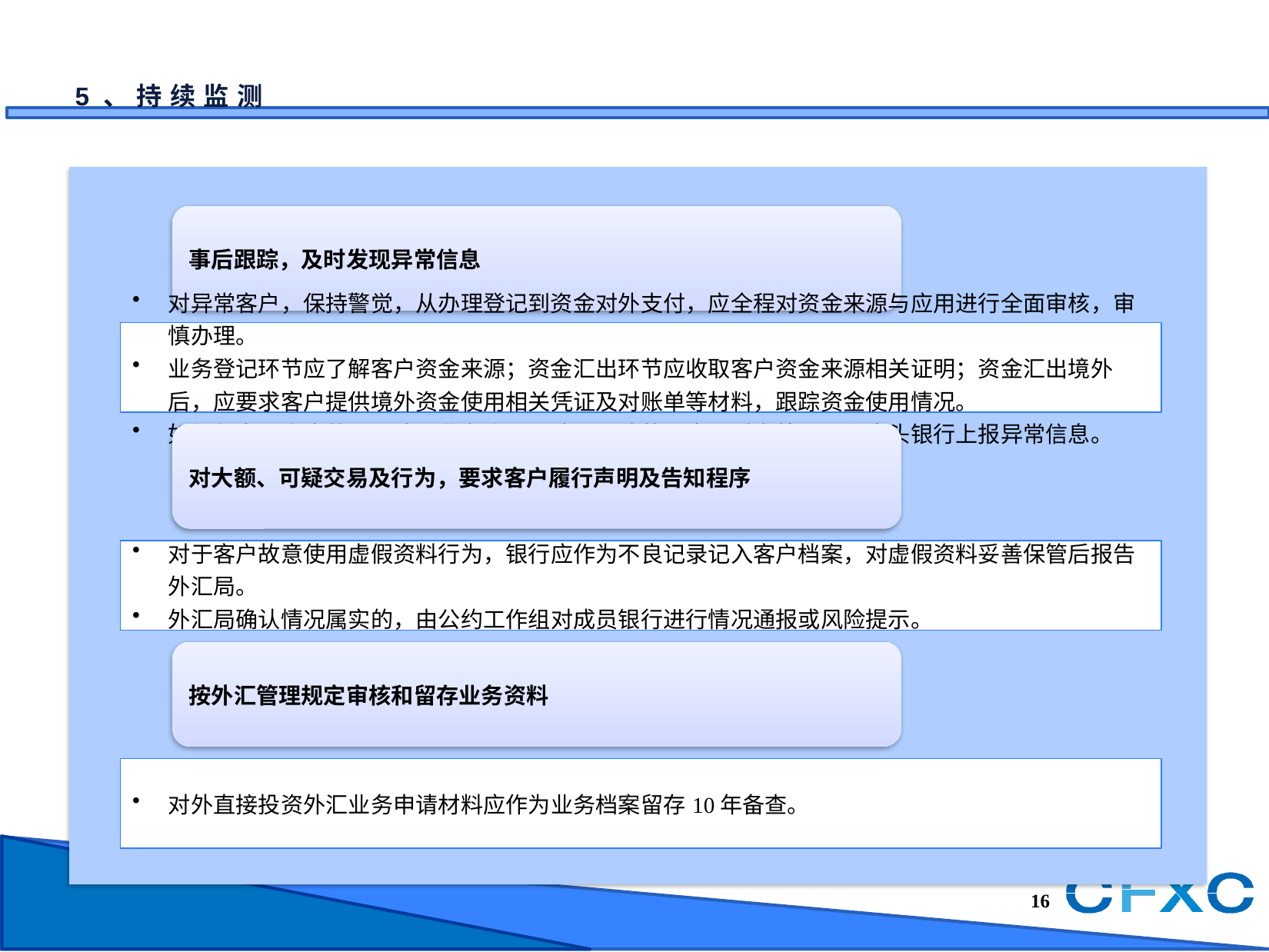

5、持续监测

事后跟踪，及时发现异常信息
对异常客户，保持警觉，从办理登记到资金对外支付，应全程对资金来源与应用进行全面审核，审慎办理。
业务登记环节应了解客户资金来源；资金汇出环节应收取客户资金来源相关证明；资金汇出境外后，应要求客户提供境外资金使用相关凭证及对账单等材料，跟踪资金使用情况。
如银行发现资金使用用途和业务登记用途不一致的，应及时向外汇局和牵头银行上报异常信息。
对大额、可疑交易及行为，要求客户履行声明及告知程序
对于客户故意使用虚假资料行为，银行应作为不良记录记入客户档案，对虚假资料妥善保管后报告外汇局。
外汇局确认情况属实的，由公约工作组对成员银行进行情况通报或风险提示。
按外汇管理规定审核和留存业务资料
对外直接投资外汇业务申请材料应作为业务档案留存10年备查。
16